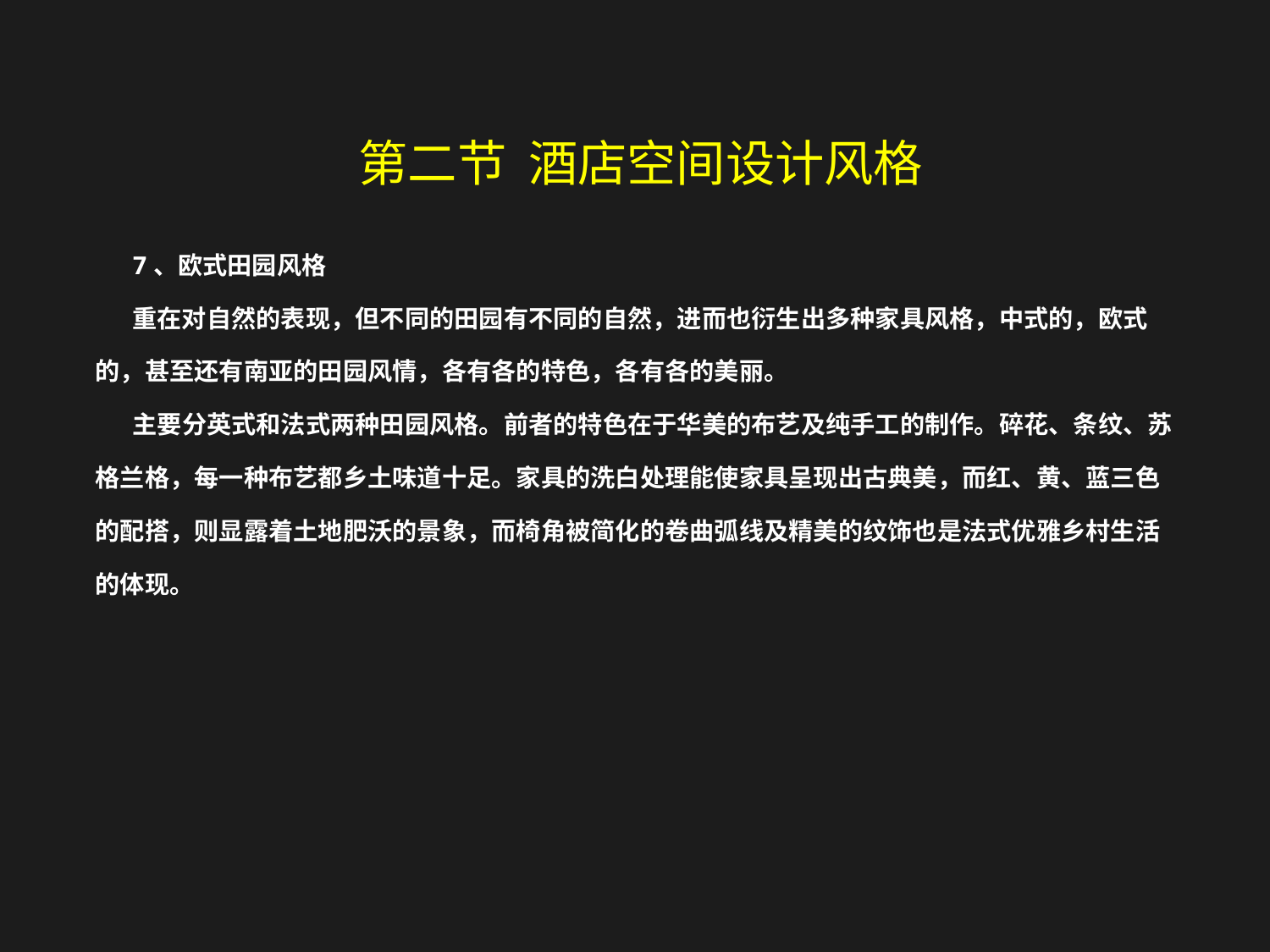

第二节  酒店空间设计风格
7、欧式田园风格
重在对自然的表现，但不同的田园有不同的自然，进而也衍生出多种家具风格，中式的，欧式的，甚至还有南亚的田园风情，各有各的特色，各有各的美丽。
主要分英式和法式两种田园风格。前者的特色在于华美的布艺及纯手工的制作。碎花、条纹、苏格兰格，每一种布艺都乡土味道十足。家具的洗白处理能使家具呈现出古典美，而红、黄、蓝三色的配搭，则显露着土地肥沃的景象，而椅角被简化的卷曲弧线及精美的纹饰也是法式优雅乡村生活的体现。